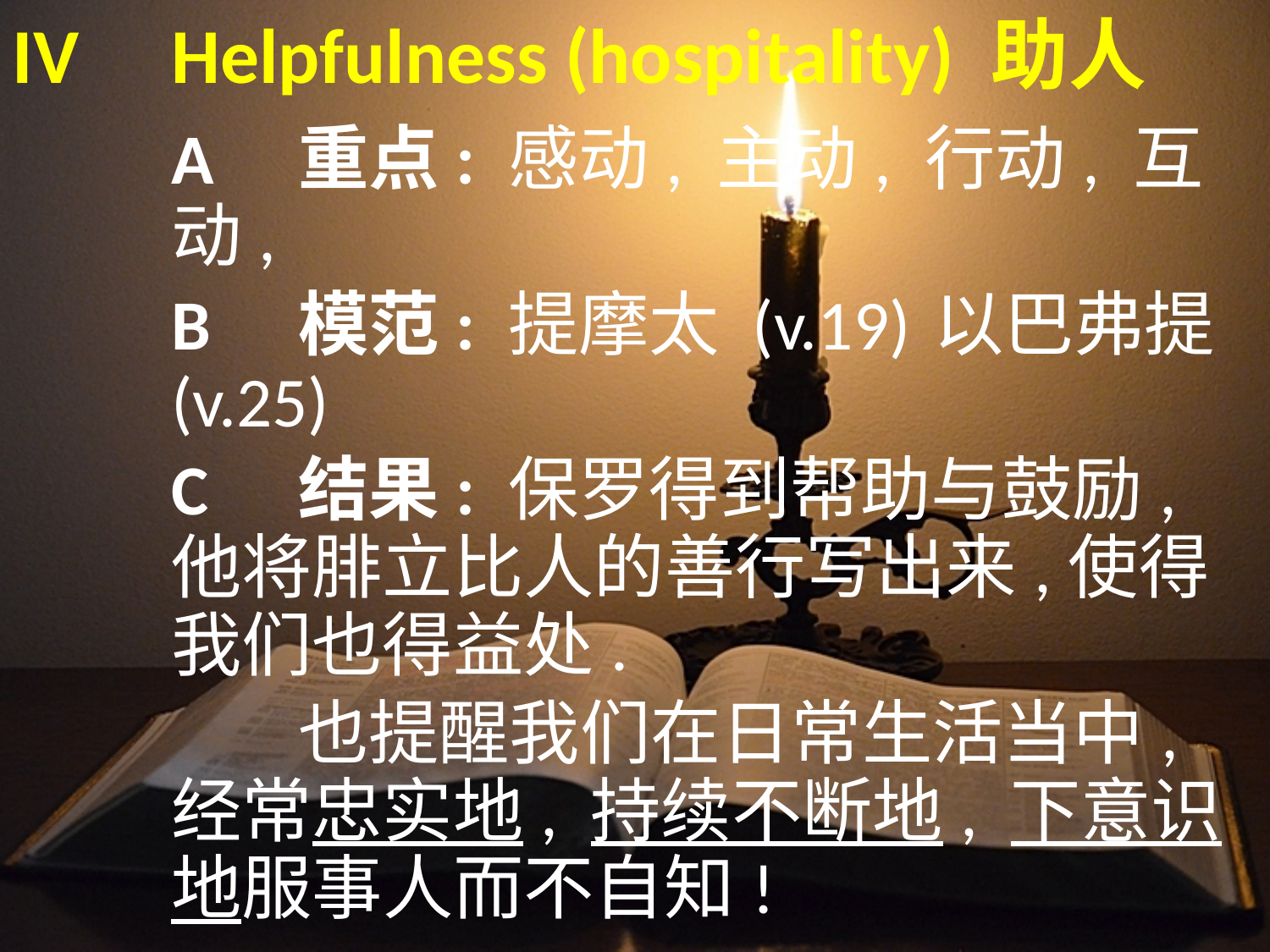

IV	Helpfulness (hospitality) 助人
	A	重点: 感动, 主动, 行动, 互动,
	B	模范: 提摩太 (v.19)	以巴弗提 (v.25)
	C	结果: 保罗得到帮助与鼓励, 他将腓立比人的善行写出来,使得我们也得益处.
		也提醒我们在日常生活当中,经常忠实地, 持续不断地, 下意识地服事人而不自知!